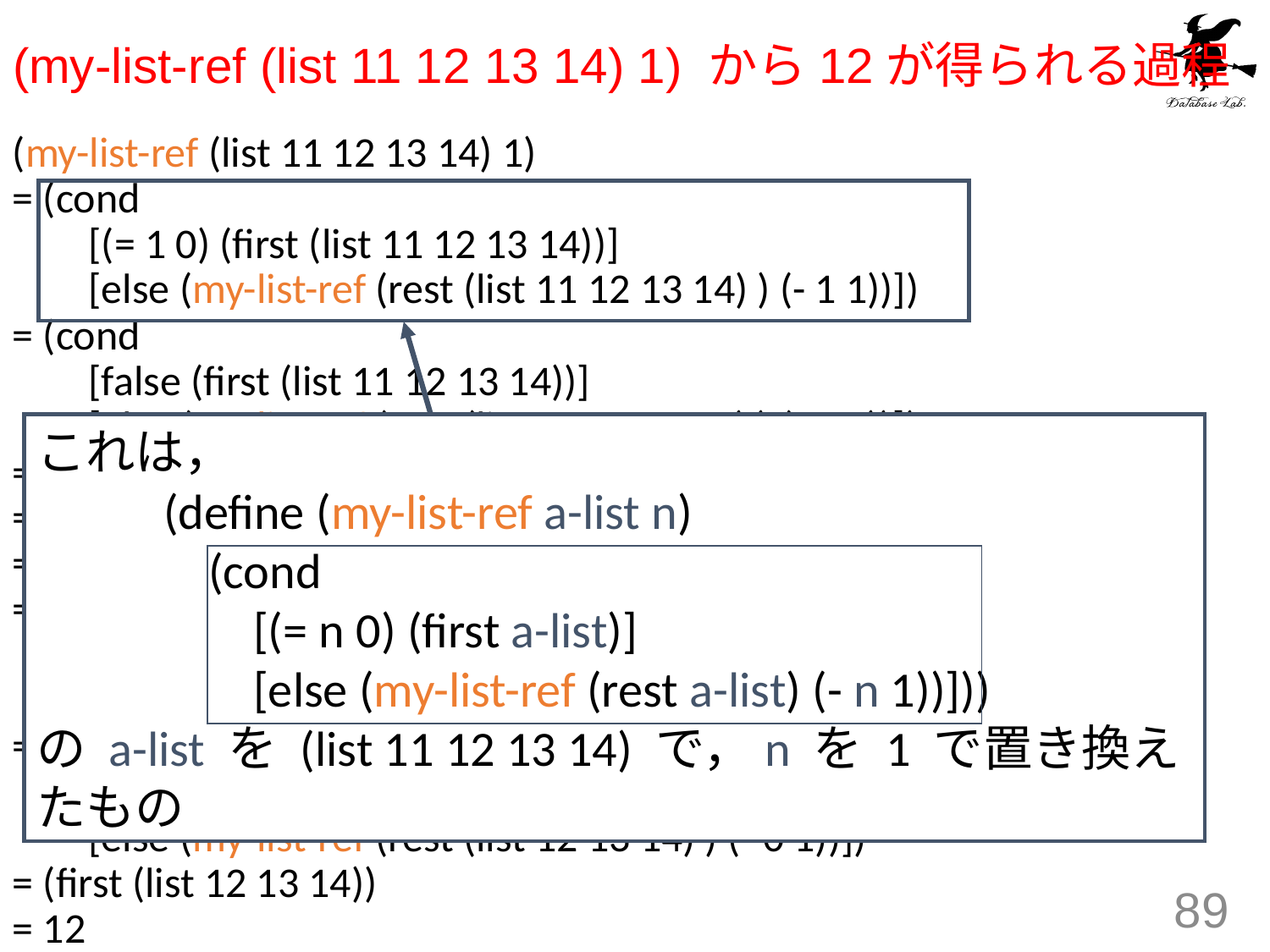

# (my-list-ref (list 11 12 13 14) 1) から12が得られる過程
(my-list-ref (list 11 12 13 14) 1)
= (cond
        [(= 1 0) (first (list 11 12 13 14))]
        [else (my-list-ref (rest (list 11 12 13 14) ) (- 1 1))])
= (cond
        [false (first (list 11 12 13 14))]
        [else (my-list-ref (rest (list 11 12 13 14) ) (- 1 1))])
= (my-list-ref (rest (list 11 12 13 14) ) (- 1 1))
= (my-list-ref (list 12 13 14) (- 1 1))
= (my-list-ref (list 12 13 14) 0)
=  (cond
        [(= 0 0) (first (list 12 13 14))]
        [else (my-list-ref (rest (list 12 13 14) ) (- 0 1))])
= (cond
        [true (first (list 12 13 14))]
        [else (my-list-ref (rest (list 12 13 14) ) (- 0 1))])
= (first (list 12 13 14))
= 12

これは，
	(define (my-list-ref a-list n)
	    (cond
	        [(= n 0) (first a-list)]
	        [else (my-list-ref (rest a-list) (- n 1))]))
の a-list を (list 11 12 13 14) で，n を 1 で置き換えたもの

89